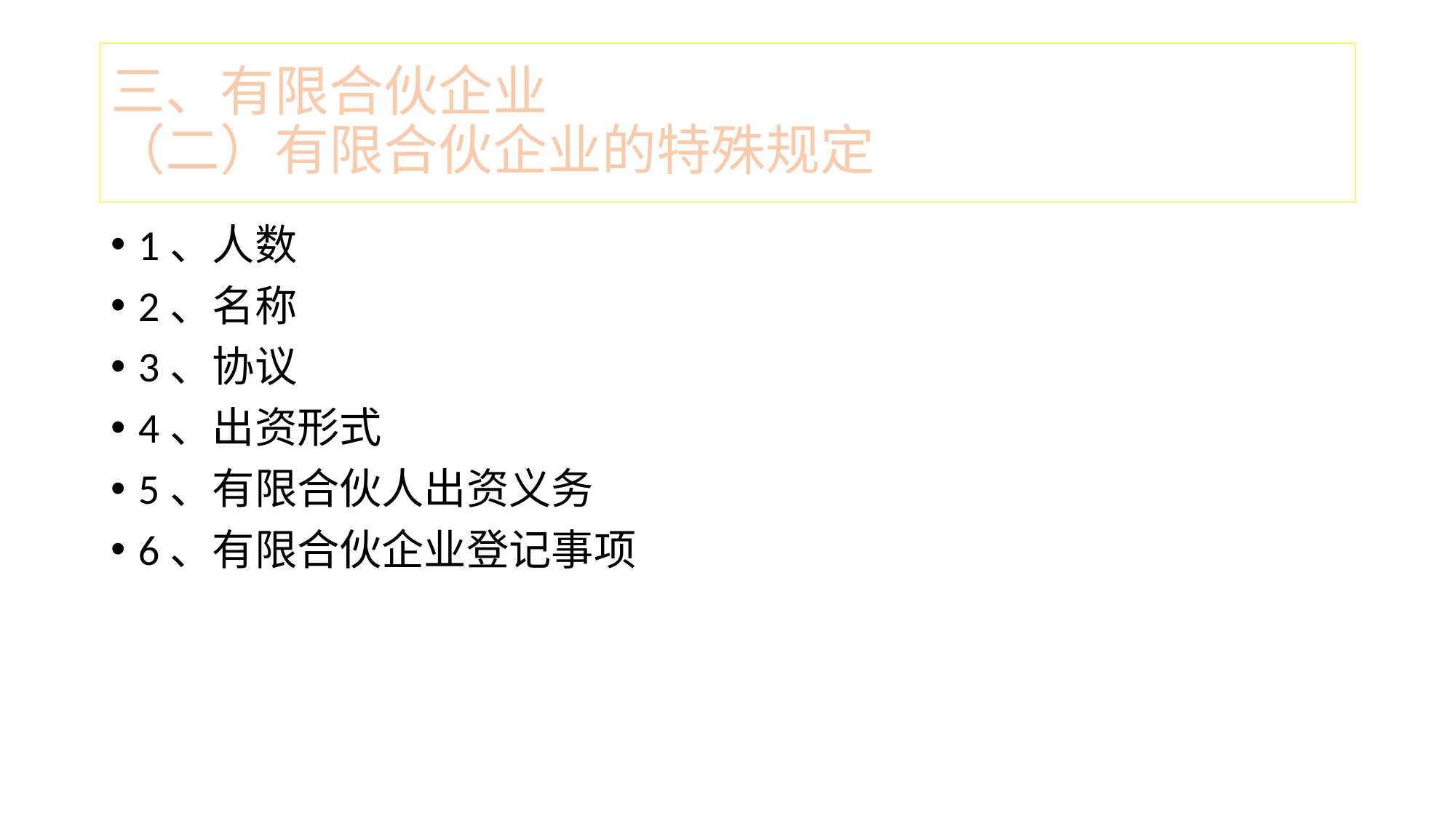

# 三、有限合伙企业 （二）有限合伙企业的特殊规定
1、人数
2、名称
3、协议
4、出资形式
5、有限合伙人出资义务
6、有限合伙企业登记事项